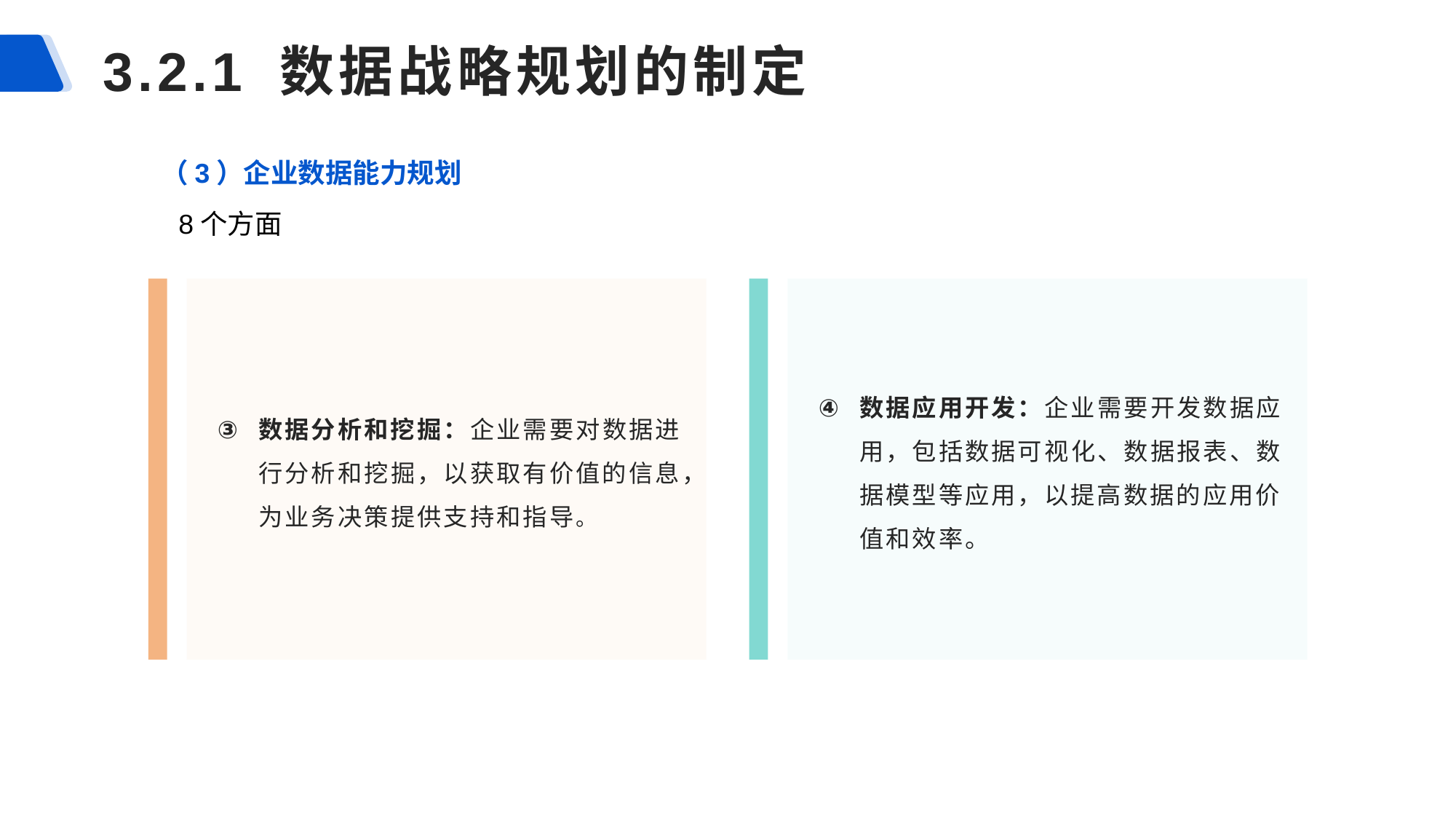

3.2.1 数据战略规划的制定
（3）企业数据能力规划
8个方面

数据分析和挖掘：企业需要对数据进行分析和挖掘，以获取有价值的信息，为业务决策提供支持和指导。
数据应用开发：企业需要开发数据应用，包括数据可视化、数据报表、数据模型等应用，以提高数据的应用价值和效率。